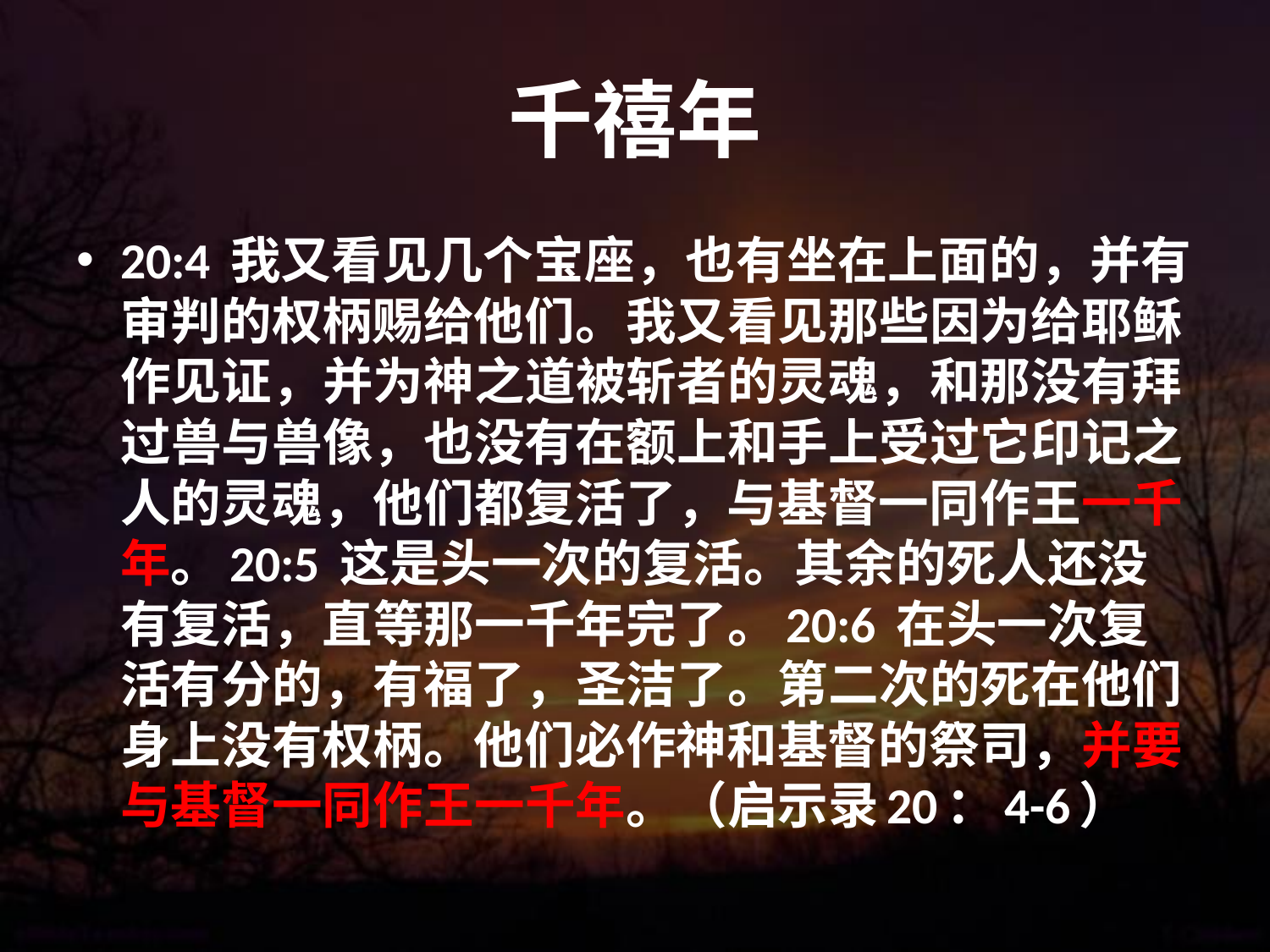

# 千禧年
20:4 我又看见几个宝座，也有坐在上面的，并有审判的权柄赐给他们。我又看见那些因为给耶稣作见证，并为神之道被斩者的灵魂，和那没有拜过兽与兽像，也没有在额上和手上受过它印记之人的灵魂，他们都复活了，与基督一同作王一千年。20:5 这是头一次的复活。其余的死人还没有复活，直等那一千年完了。20:6 在头一次复活有分的，有福了，圣洁了。第二次的死在他们身上没有权柄。他们必作神和基督的祭司，并要与基督一同作王一千年。（启示录20：4-6）